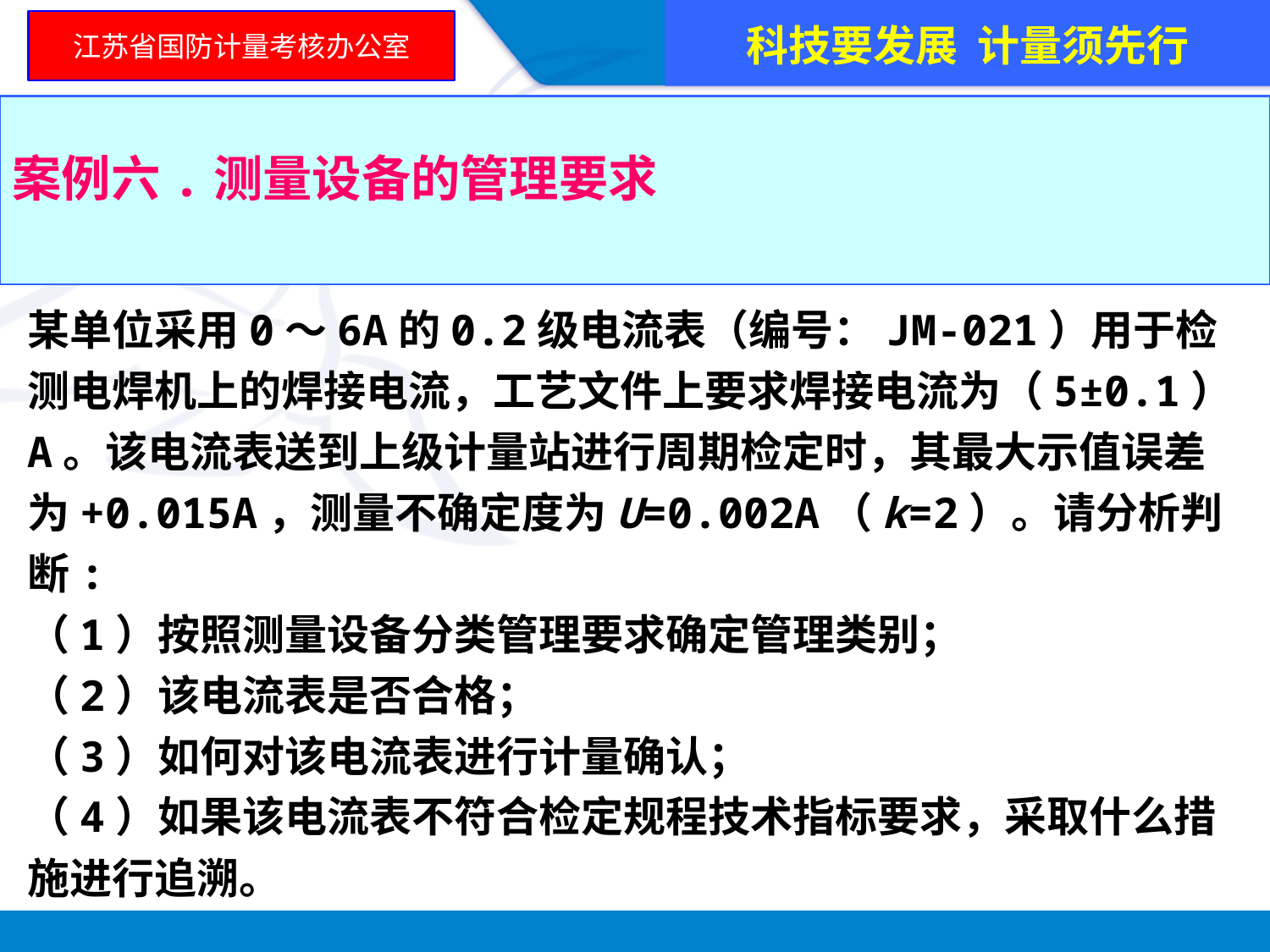

科技要发展  计量须先行
江苏省国防计量考核办公室

案例六.测量设备的管理要求

某单位采用0～6A的0.2级电流表（编号：JM-021）用于检测电焊机上的焊接电流，工艺文件上要求焊接电流为（5±0.1）A。该电流表送到上级计量站进行周期检定时，其最大示值误差为+0.015A，测量不确定度为U=0.002A（k=2）。请分析判断:
（1）按照测量设备分类管理要求确定管理类别；
（2）该电流表是否合格；
（3）如何对该电流表进行计量确认；
（4）如果该电流表不符合检定规程技术指标要求，采取什么措施进行追溯。